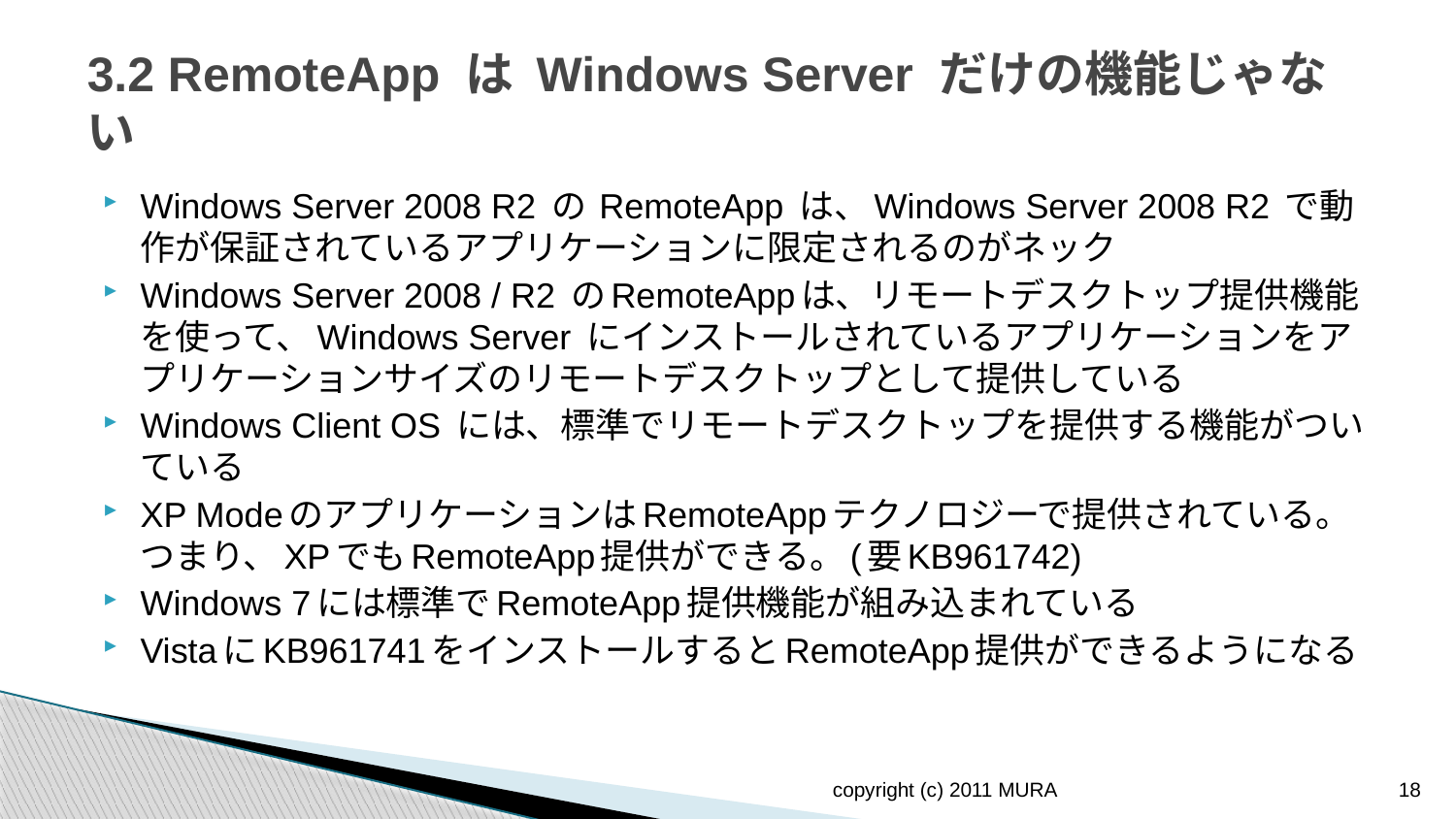

# 3.2 RemoteApp は Windows Server だけの機能じゃない
Windows Server 2008 R2 の RemoteApp は、Windows Server 2008 R2 で動作が保証されているアプリケーションに限定されるのがネック
Windows Server 2008 / R2 のRemoteAppは、リモートデスクトップ提供機能を使って、Windows Server にインストールされているアプリケーションをアプリケーションサイズのリモートデスクトップとして提供している
Windows Client OS には、標準でリモートデスクトップを提供する機能がついている
XP ModeのアプリケーションはRemoteAppテクノロジーで提供されている。つまり、XPでもRemoteApp提供ができる。(要KB961742)
Windows 7には標準でRemoteApp提供機能が組み込まれている
VistaにKB961741をインストールするとRemoteApp提供ができるようになる
copyright (c) 2011 MURA
18